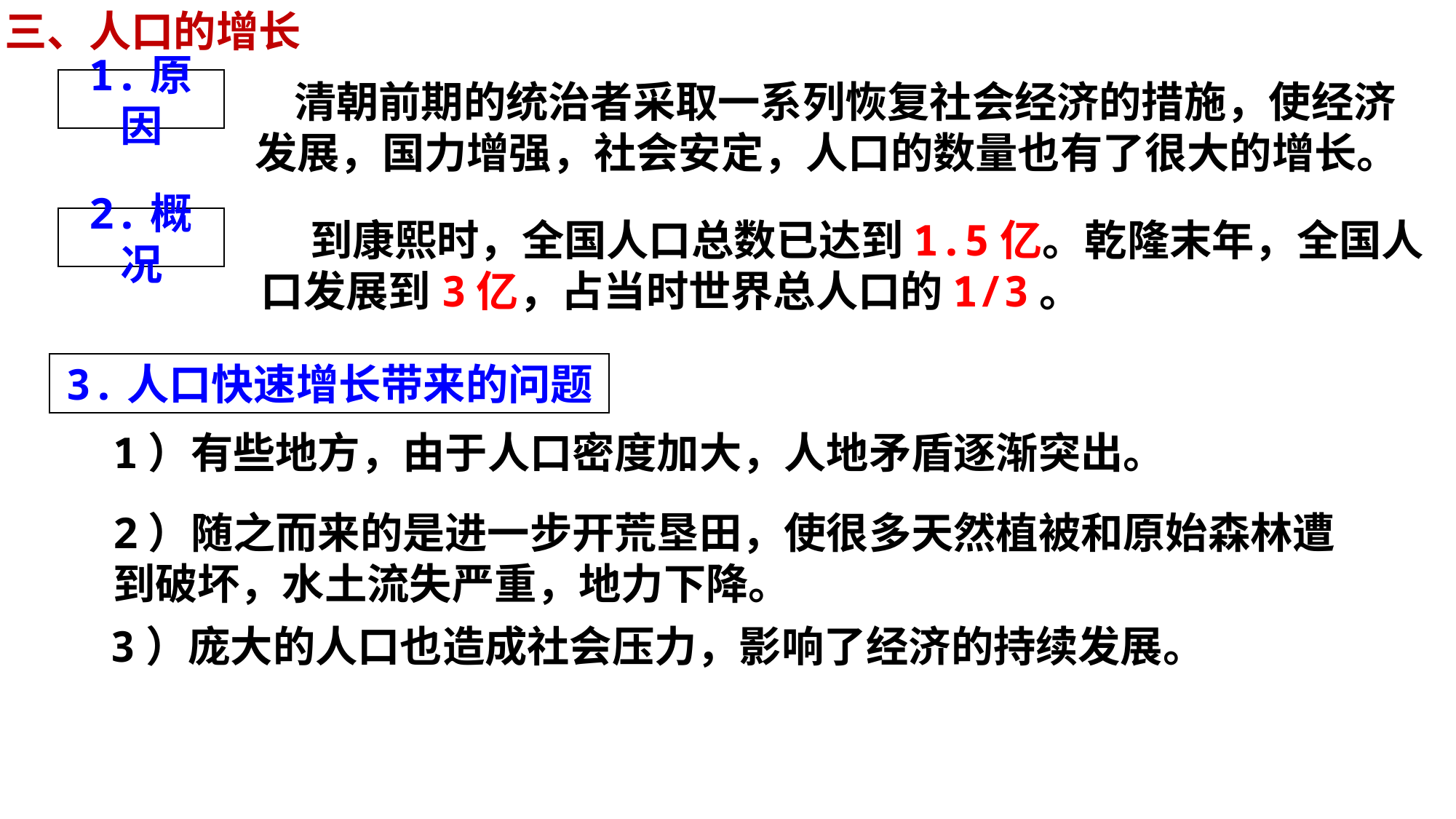

三、人口的增长
1.原因
   清朝前期的统治者采取一系列恢复社会经济的措施，使经济发展，国力增强，社会安定，人口的数量也有了很大的增长。
2.概况
    到康熙时，全国人口总数已达到1.5亿。乾隆末年，全国人口发展到3亿，占当时世界总人口的1/3。
3.人口快速增长带来的问题
1）有些地方，由于人口密度加大，人地矛盾逐渐突出。
2）随之而来的是进一步开荒垦田，使很多天然植被和原始森林遭到破坏，水土流失严重，地力下降。
3）庞大的人口也造成社会压力，影响了经济的持续发展。